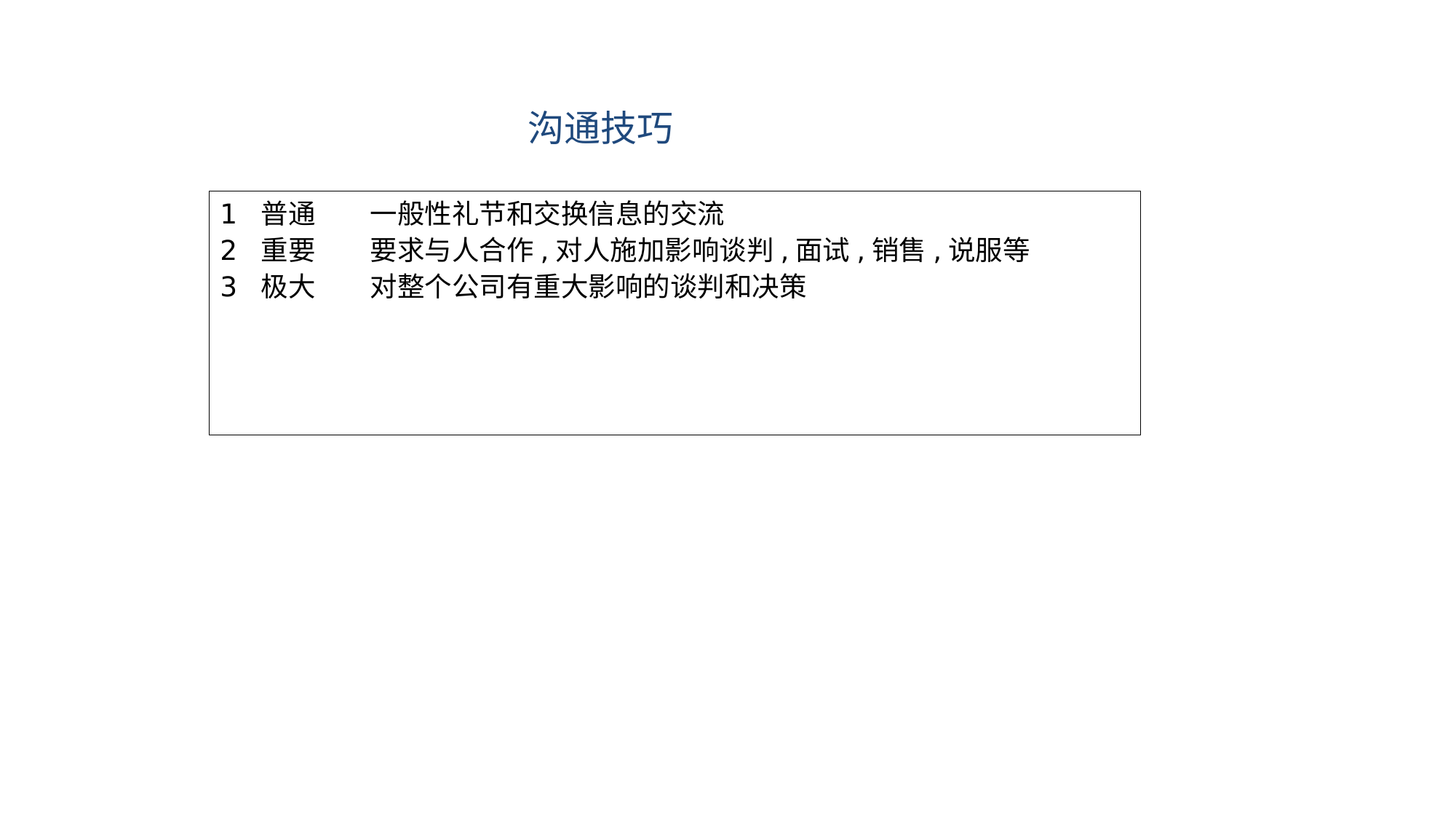

沟通技巧
1	普通	一般性礼节和交换信息的交流
2	重要	要求与人合作,对人施加影响谈判,面试,销售,说服等
3	极大	对整个公司有重大影响的谈判和决策